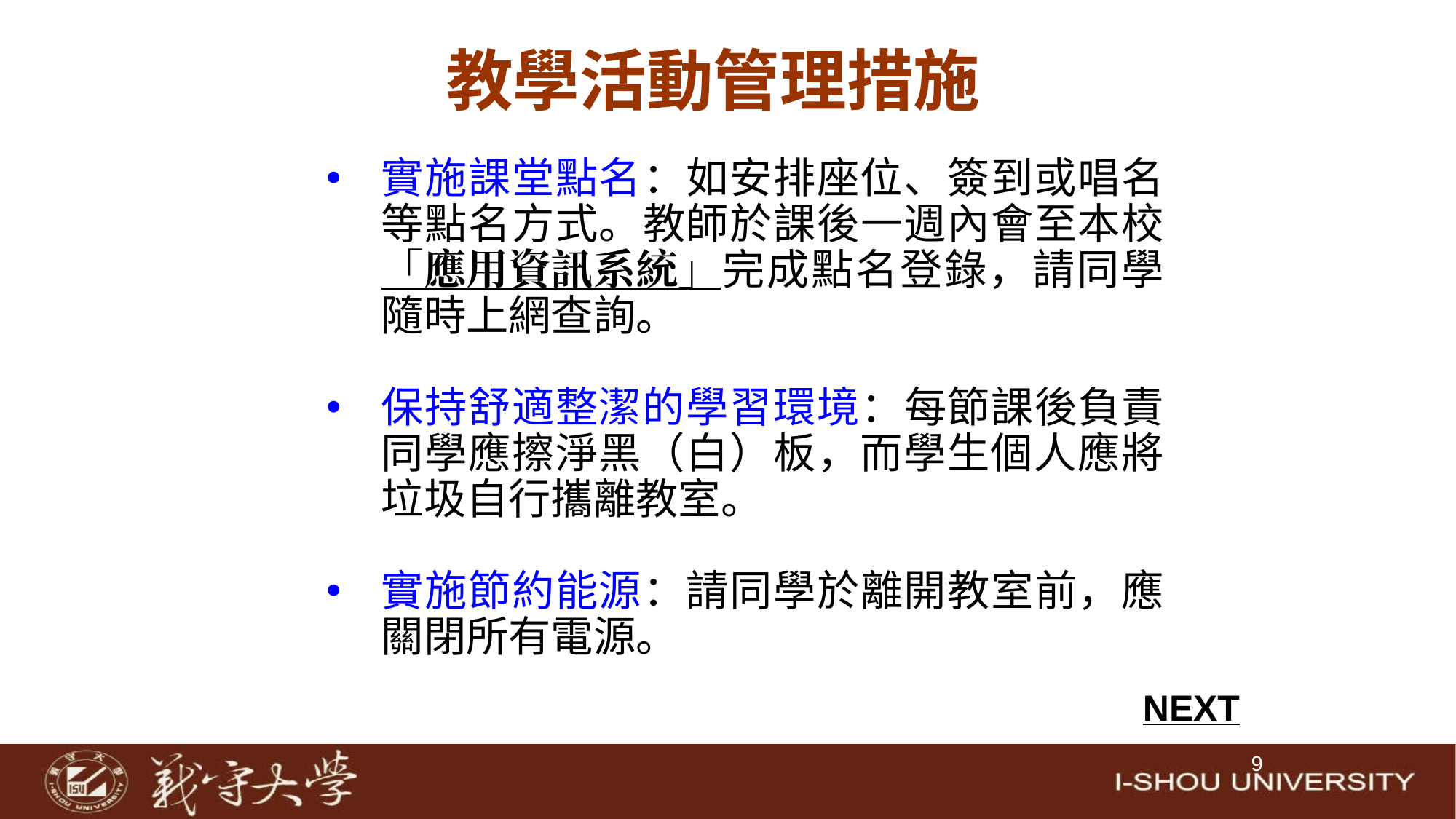

# 教學活動管理措施
實施課堂點名：如安排座位、簽到或唱名等點名方式。教師於課後一週內會至本校「應用資訊系統」完成點名登錄，請同學隨時上網查詢。

保持舒適整潔的學習環境：每節課後負責同學應擦淨黑（白）板，而學生個人應將垃圾自行攜離教室。

實施節約能源：請同學於離開教室前，應關閉所有電源。
NEXT
9